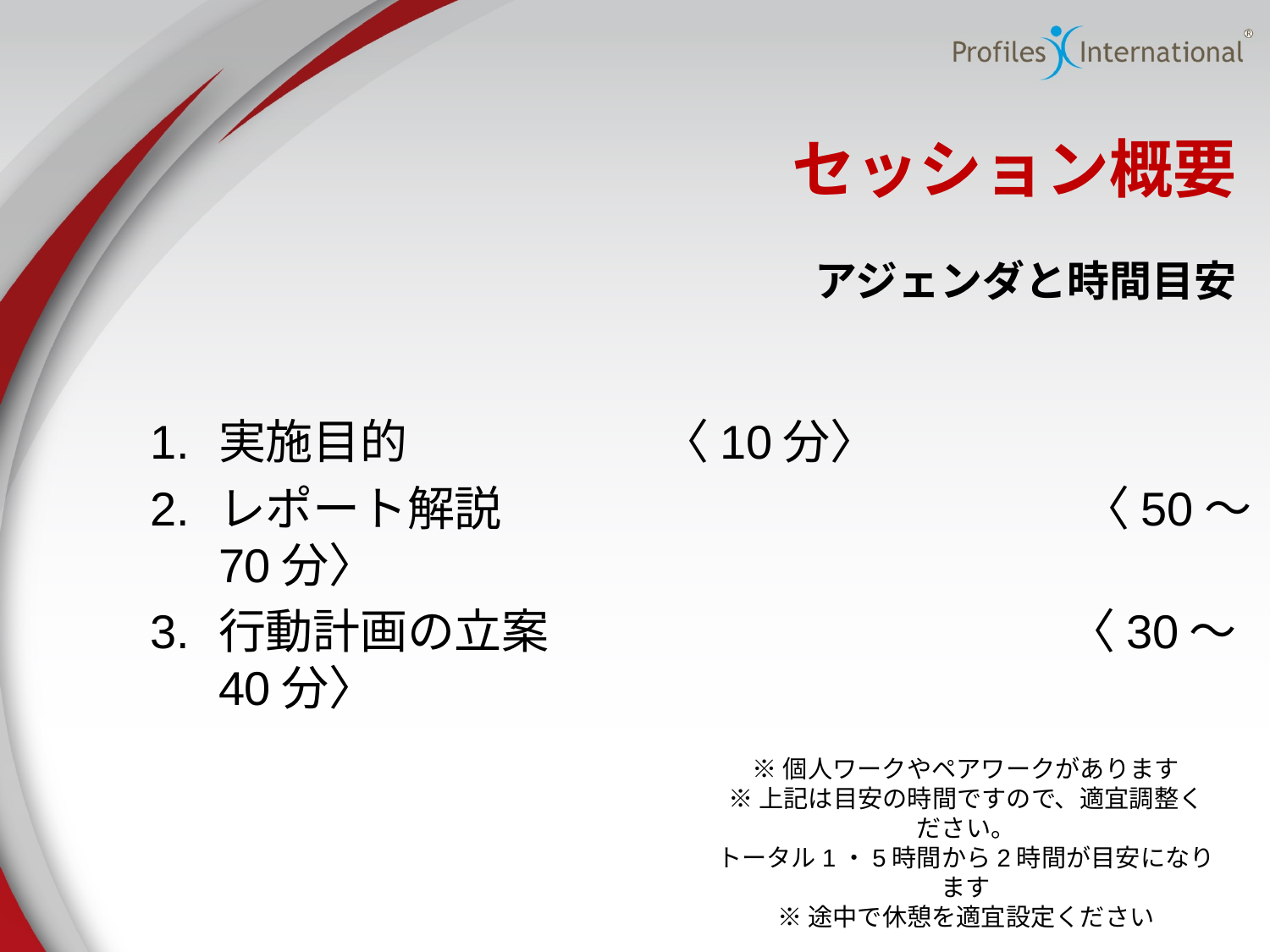

# セッション概要
アジェンダと時間目安

実施目的			　　　　 〈10分〉
レポート解説　　　　　　　　　　　　	 〈50～70分〉
行動計画の立案　　　　　　　　　　　〈30～40分〉

※個人ワークやペアワークがあります
※上記は目安の時間ですので、適宜調整ください。
トータル1・5時間から2時間が目安になります
※途中で休憩を適宜設定ください